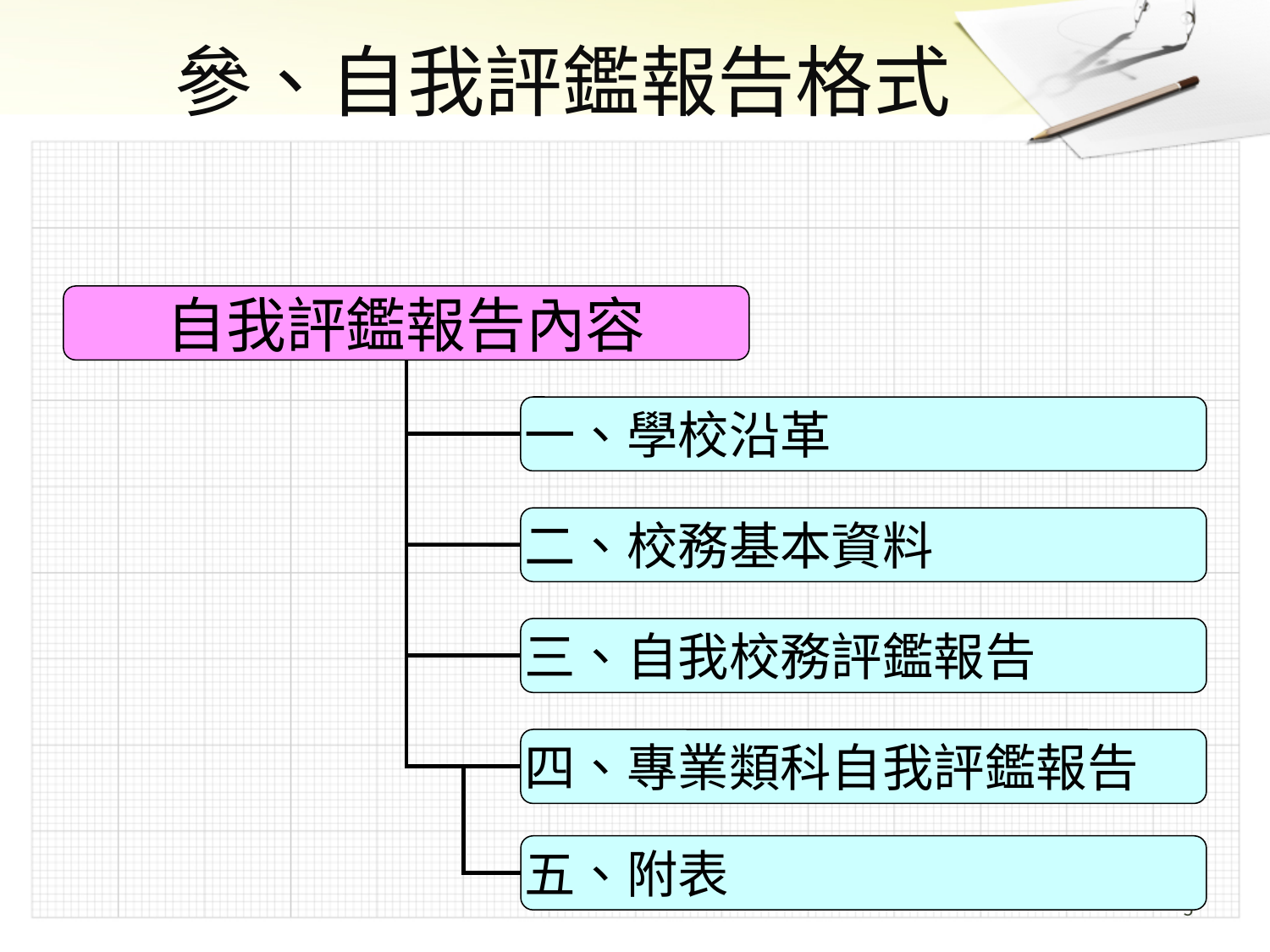

# 參、自我評鑑報告格式
自我評鑑報告內容
一、學校沿革
二、校務基本資料
三、自我校務評鑑報告
四、專業類科自我評鑑報告
五、附表
5